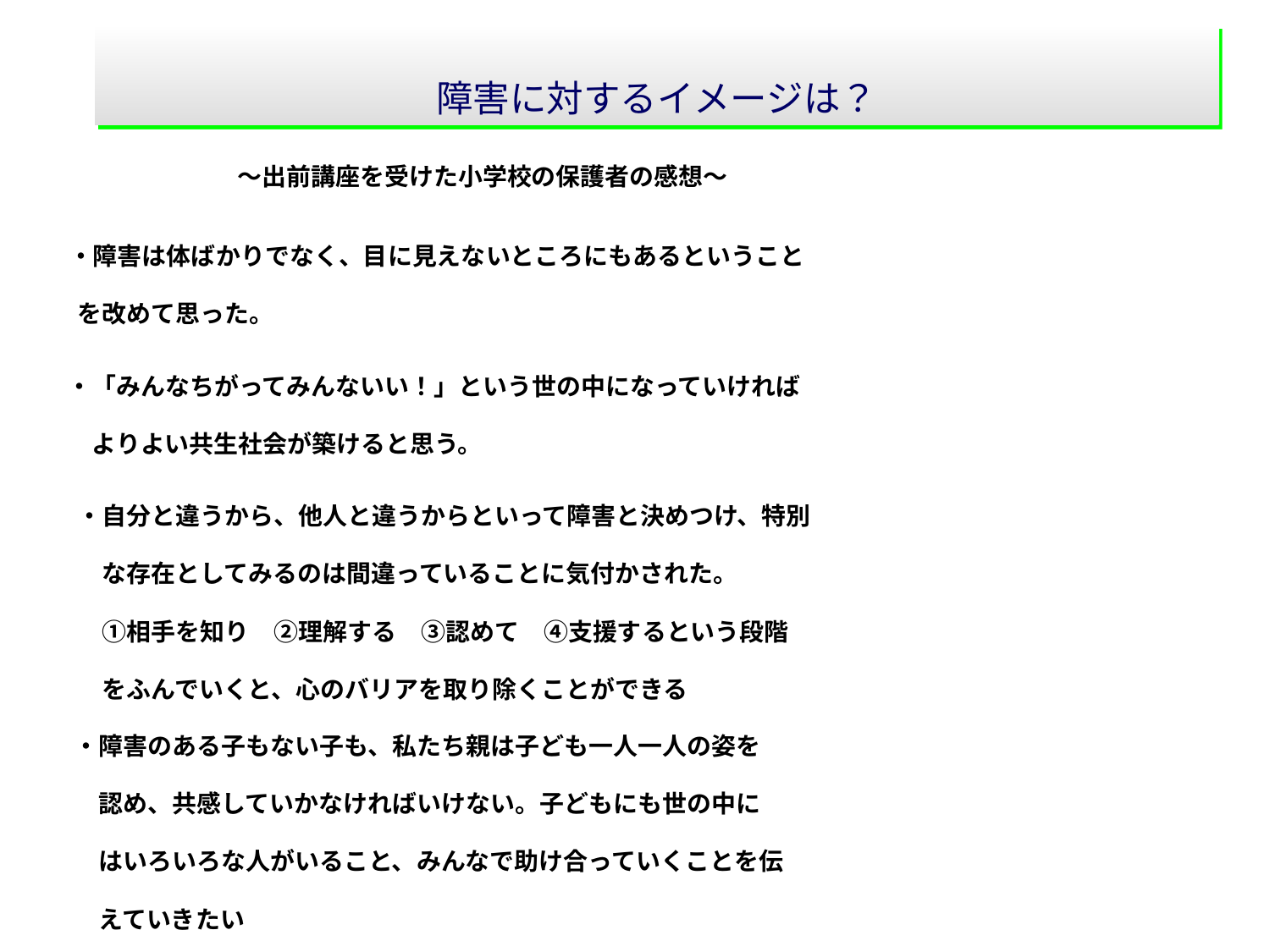

障害に対するイメージは？
～出前講座を受けた小学校の保護者の感想～
  ・障害は体ばかりでなく、目に見えないところにもあるということ
　 を改めて思った。
・「みんなちがってみんないい！」という世の中になっていければ
　よりよい共生社会が築けると思う。
・自分と違うから、他人と違うからといって障害と決めつけ、特別
　な存在としてみるのは間違っていることに気付かされた。
　①相手を知り　②理解する　③認めて　④支援するという段階
　をふんでいくと、心のバリアを取り除くことができる
・障害のある子もない子も、私たち親は子ども一人一人の姿を
　認め、共感していかなければいけない。子どもにも世の中に
　はいろいろな人がいること、みんなで助け合っていくことを伝
　えていきたい